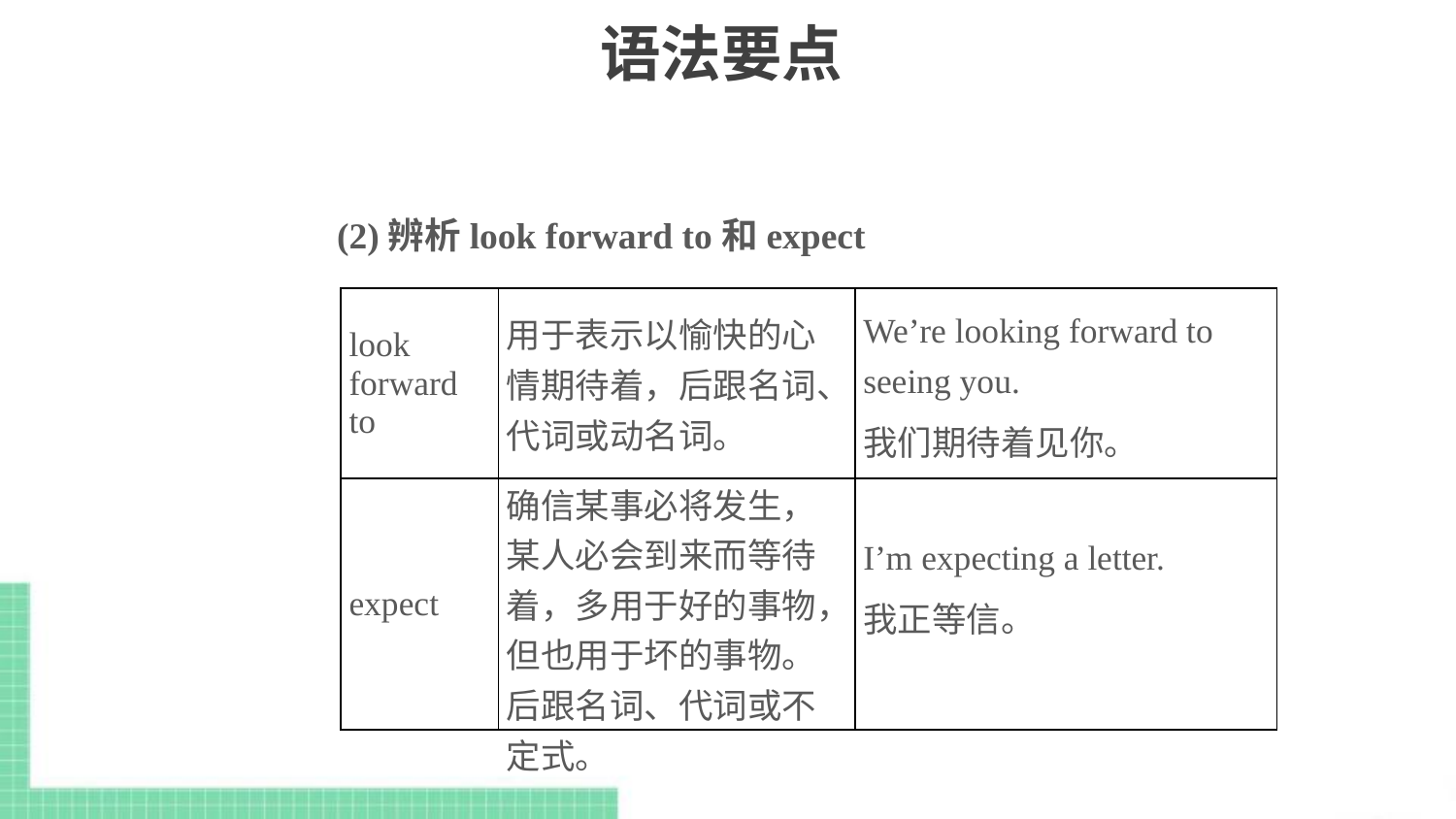

# 语法要点
(2)辨析look forward to和expect
| look forward to | 用于表示以愉快的心情期待着，后跟名词、代词或动名词。 | We’re looking forward to seeing you. 我们期待着见你。 |
| --- | --- | --- |
| expect | 确信某事必将发生，某人必会到来而等待着，多用于好的事物，但也用于坏的事物。后跟名词、代词或不定式。 | I’m expecting a letter. 我正等信。 |